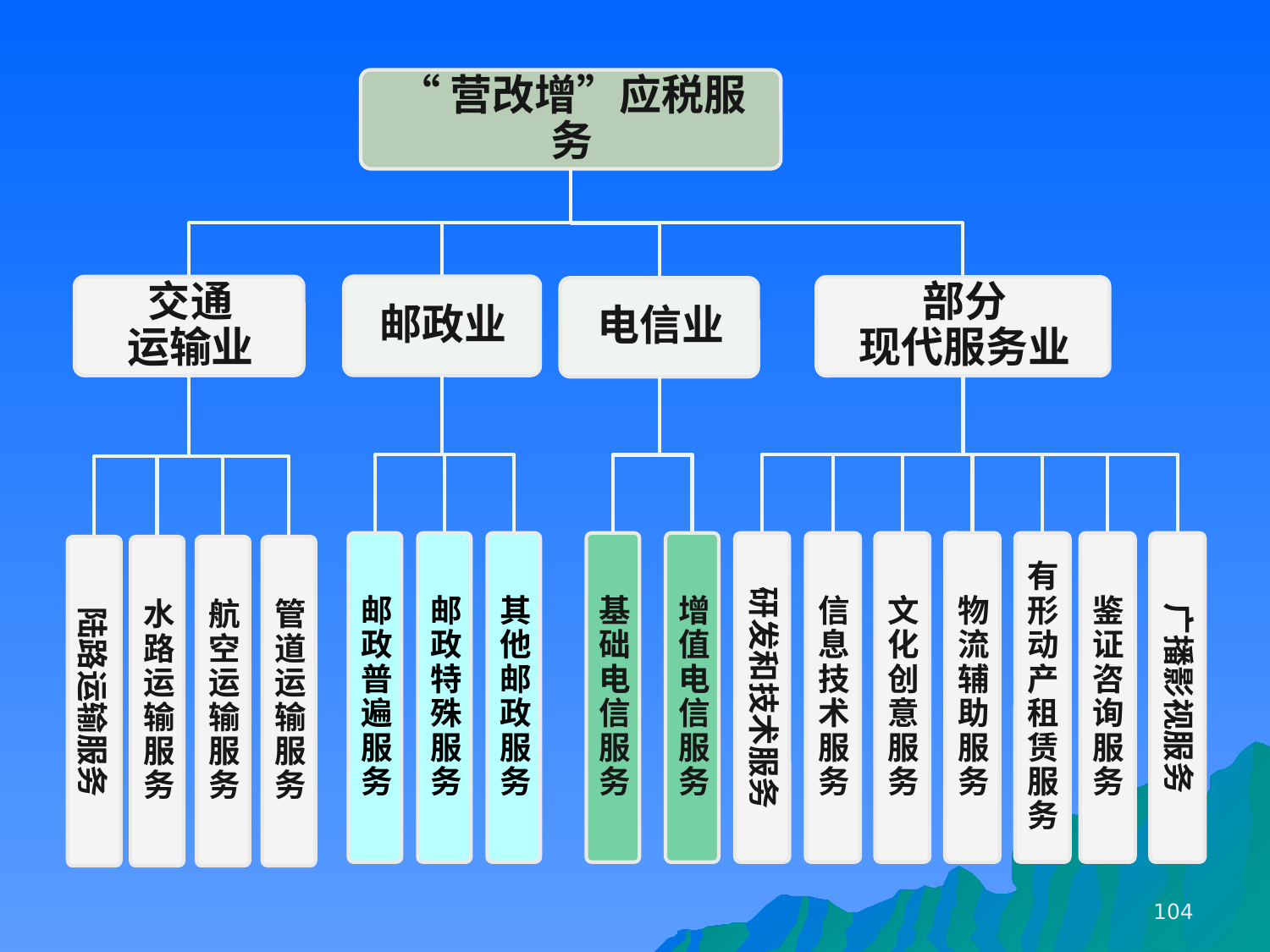

“营改增”应税服务
交通
运输业
陆路运输服务
水路运输服务
航空运输服务
管道运输服务
邮政业
邮政普遍服务
邮政特殊服务
其他邮政服务
电信业
基础电信服务
增值电信服务
部分
现代服务业
研发和技术服务
信息技术服务
文化创意服务
物流辅助服务
有形动产租赁服务
鉴证咨询服务
广播影视服务
104